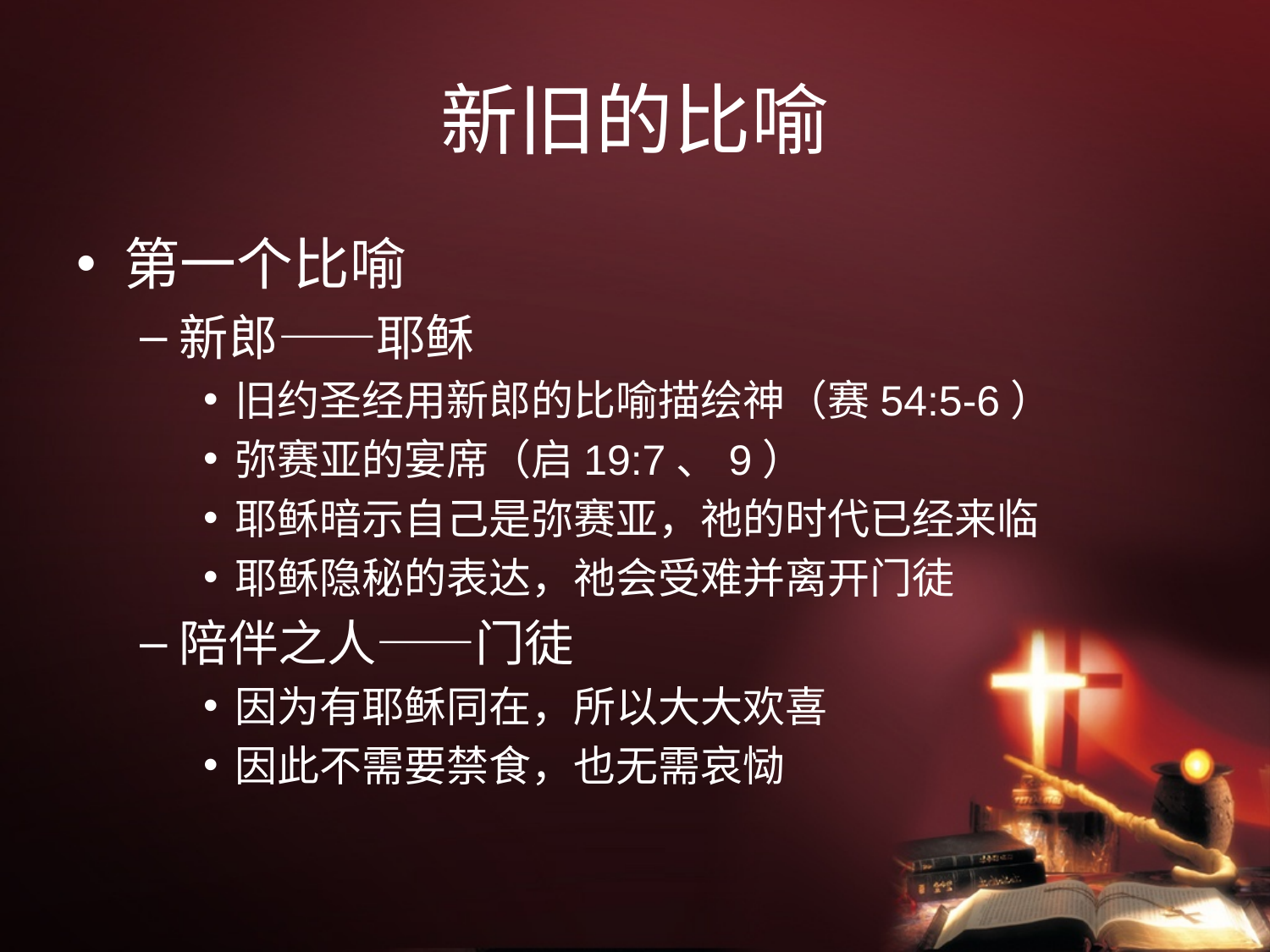

# 新旧的比喻
第一个比喻
新郎——耶稣
旧约圣经用新郎的比喻描绘神（赛54:5-6）
弥赛亚的宴席（启19:7、9）
耶稣暗示自己是弥赛亚，祂的时代已经来临
耶稣隐秘的表达，祂会受难并离开门徒
陪伴之人——门徒
因为有耶稣同在，所以大大欢喜
因此不需要禁食，也无需哀恸